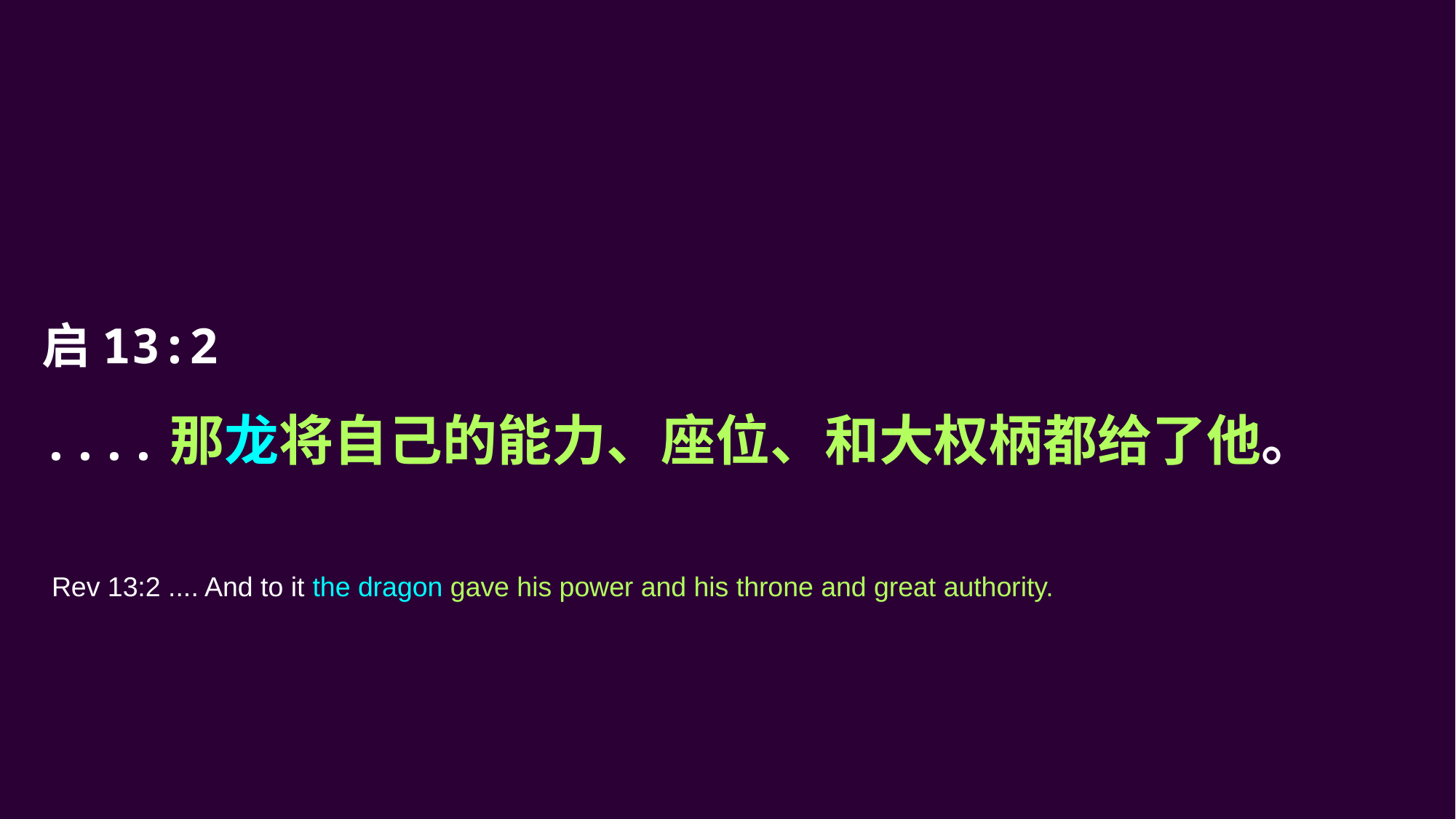

启13:2
....那龙将自己的能力、座位、和大权柄都给了他。
Rev 13:2 .... And to it the dragon gave his power and his throne and great authority.